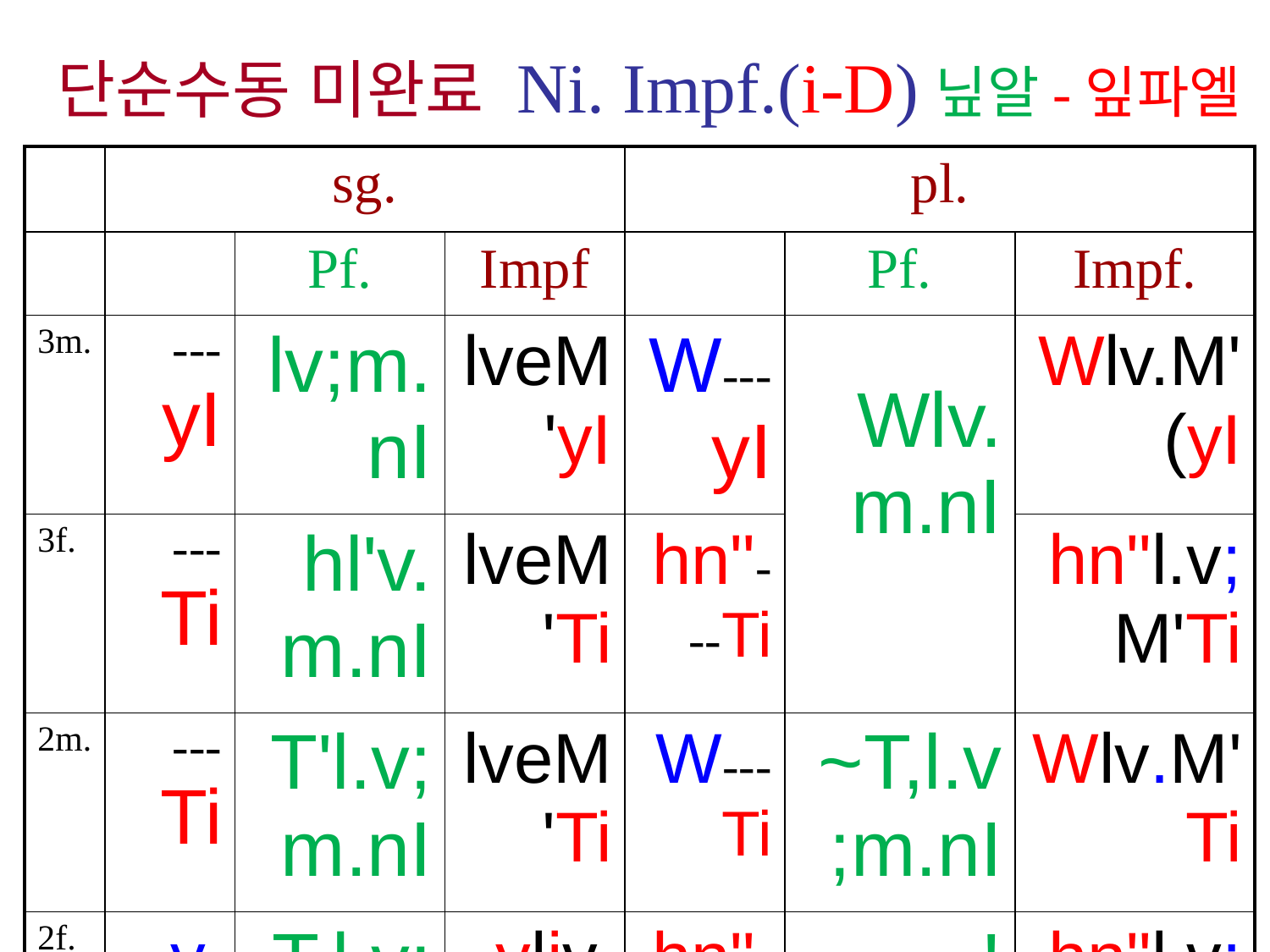

단순수동 미완료 Ni. Impf.(i-D)닢알-잎파엘
|  | sg. |  |  | pl. |  |  |
| --- | --- | --- | --- | --- | --- | --- |
|  |  | Pf. | Impf |  | Pf. | Impf. |
| 3m. | --- yI | lv;m.nI | lveM'yI | W---yI | Wlv.m.nI | Wlv.M'(yI |
| 3f. | ---Ti | hl'v.m.nI | lveM'Ti | hn"---Ti |  | hn"l.v;M'Ti |
| 2m. | ---Ti | T'l.v;m.nI | lveM'Ti | W---Ti | ~T,l.v;m.nI | Wlv.M'Ti |
| 2f. | y-I--Ti | T.l.v;m.nI | yliv.M')(Ti | hn"---Ti | !T,l.v;m.nI | hn"l.v;M'Ti |
| 1. | ---a, | yTil.v;m.nI | lveM'a, | ---nI | Wnl.v;m.nI | lveM'nI |